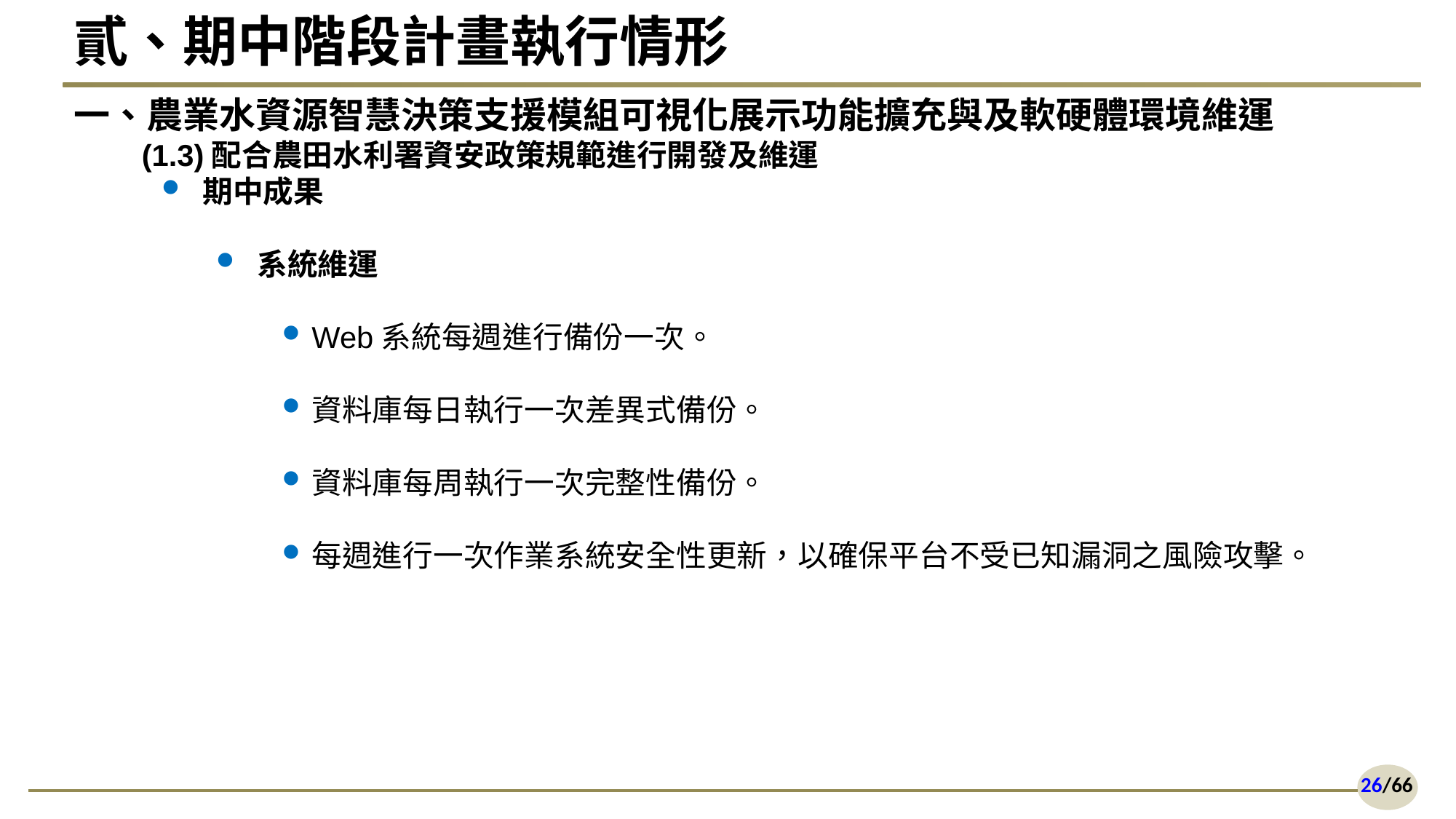

# 貳、期中階段計畫執行情形
一、農業水資源智慧決策支援模組可視化展示功能擴充與及軟硬體環境維運
　　(1.3)配合農田水利署資安政策規範進行開發及維運
期中成果
系統維運
Web系統每週進行備份一次。
資料庫每日執行一次差異式備份。
資料庫每周執行一次完整性備份。
每週進行一次作業系統安全性更新，以確保平台不受已知漏洞之風險攻擊。
26/66